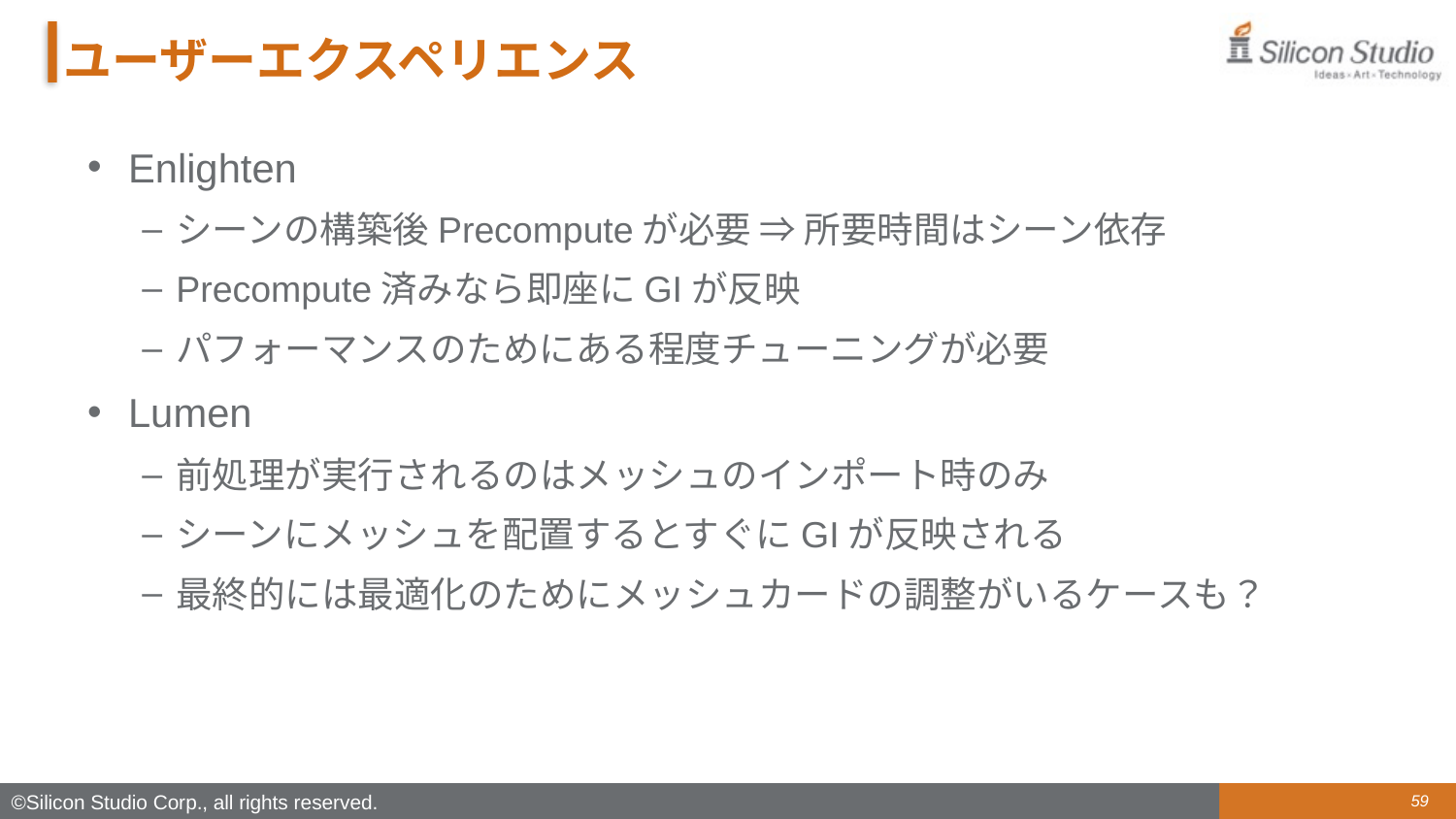

# ユーザーエクスペリエンス
Enlighten
シーンの構築後Precomputeが必要 ⇒ 所要時間はシーン依存
Precompute済みなら即座にGIが反映
パフォーマンスのためにある程度チューニングが必要
Lumen
前処理が実行されるのはメッシュのインポート時のみ
シーンにメッシュを配置するとすぐにGIが反映される
最終的には最適化のためにメッシュカードの調整がいるケースも？